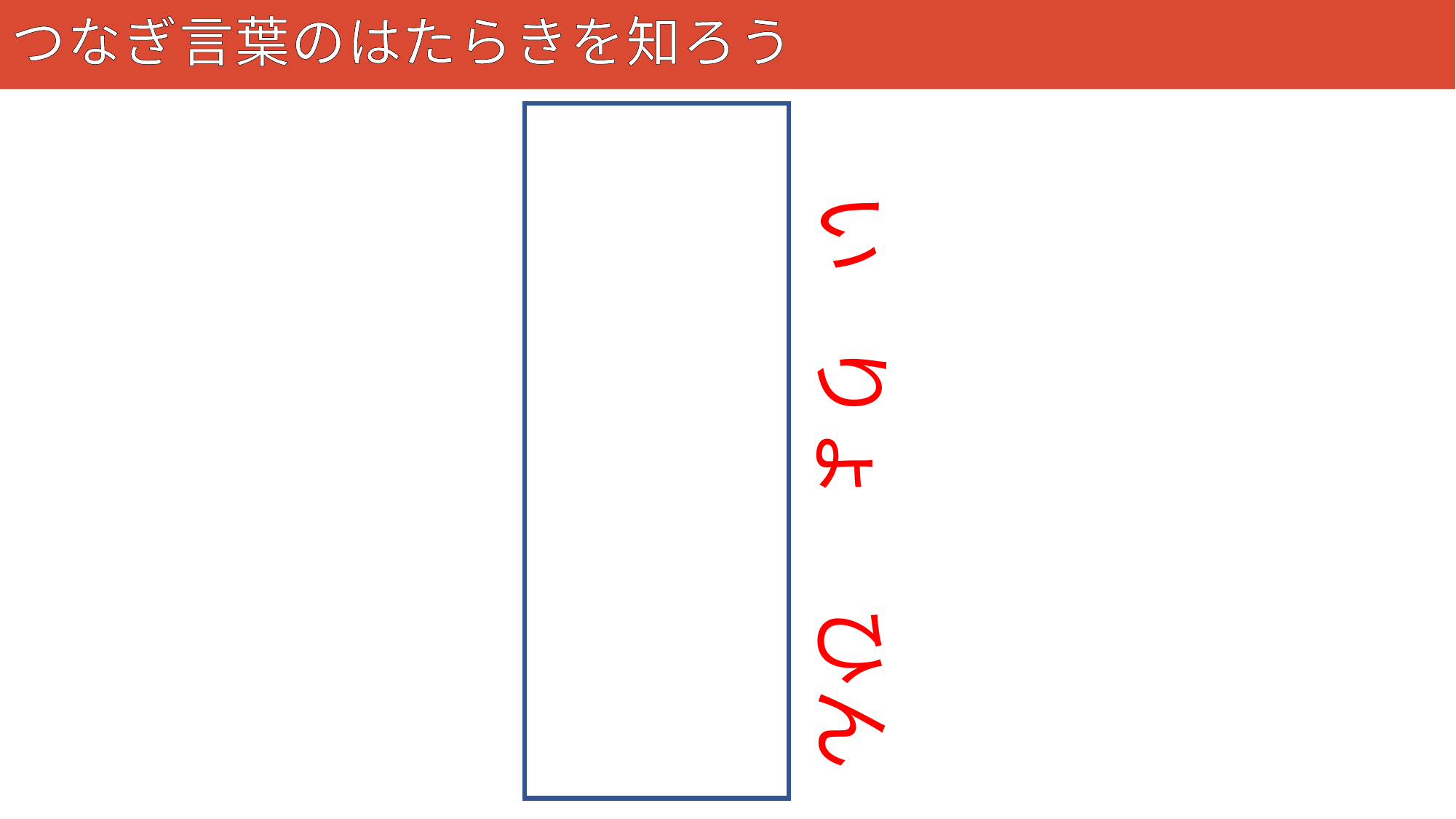

# つなぎ言葉のはたらきを知ろう
85

衣料品
い
りょう
ひん